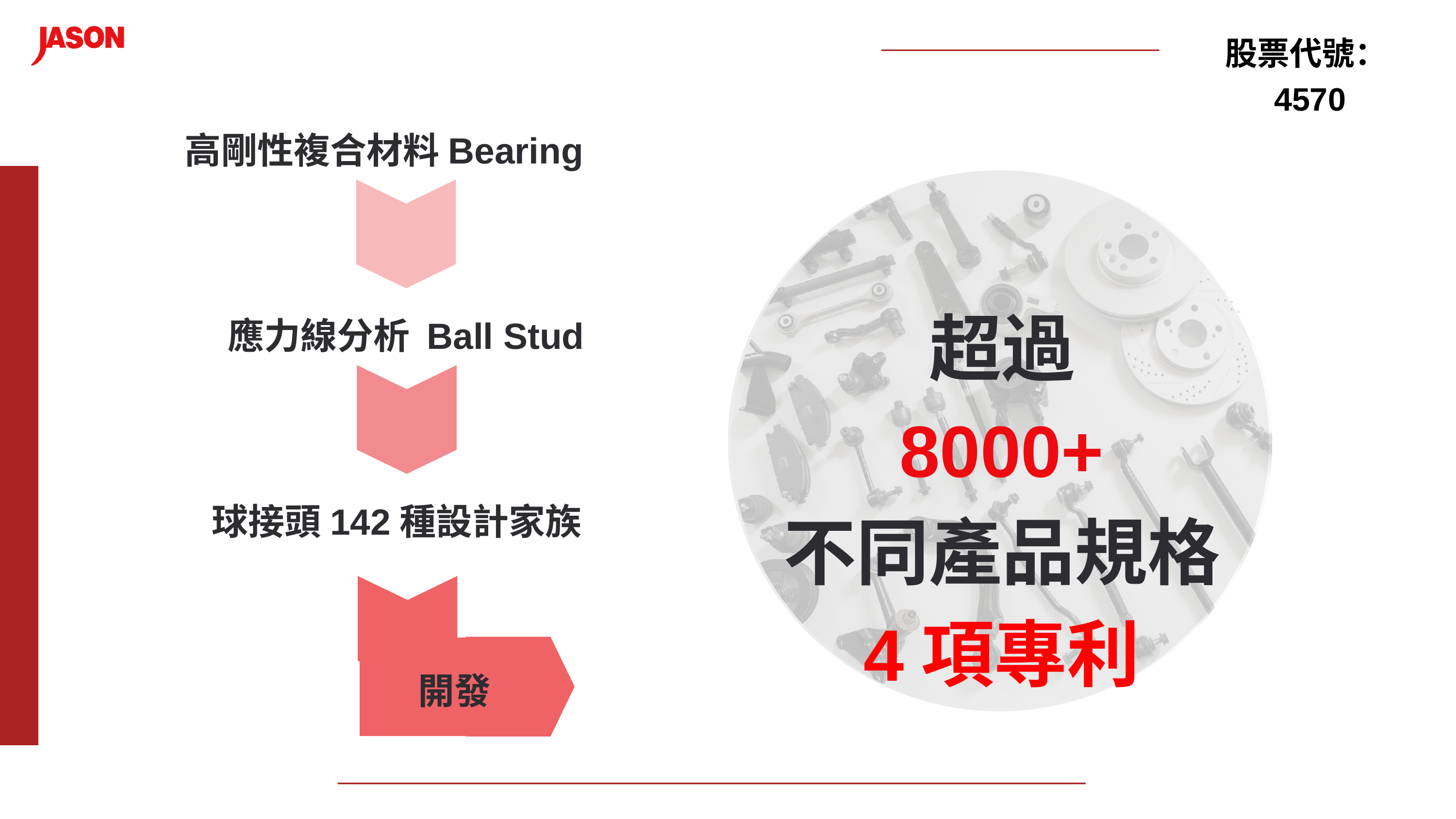

股票代號：4570

高剛性複合材料Bearing

超過
8000+
不同產品規格
4項專利

應力線分析 Ball Stud

球接頭142種設計家族

開發